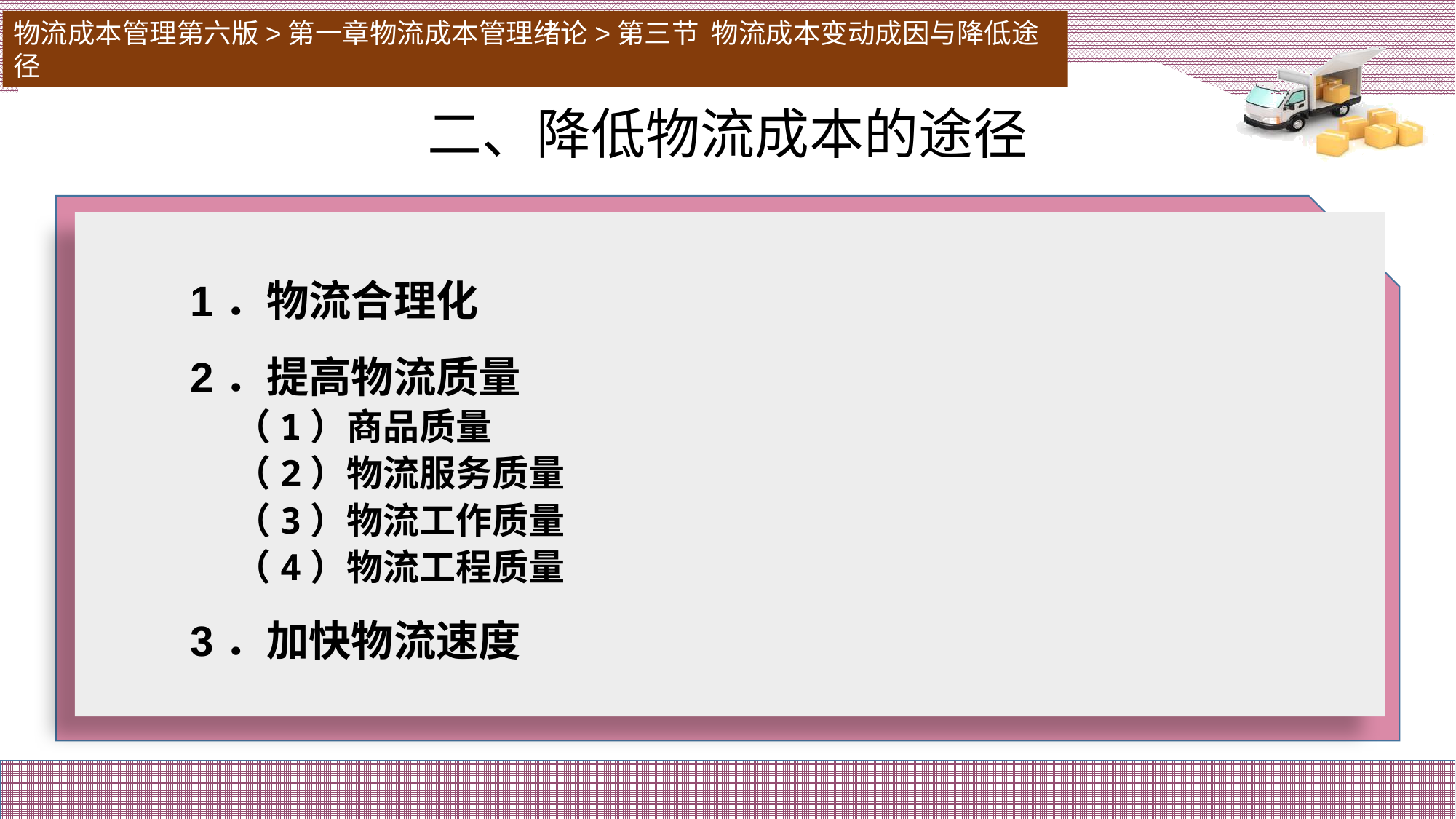

物流成本管理第六版>第一章物流成本管理绪论>第三节  物流成本变动成因与降低途径
二、降低物流成本的途径
# 1．物流合理化
2．提高物流质量
（1）商品质量
（2）物流服务质量
（3）物流工作质量
（4）物流工程质量
3．加快物流速度